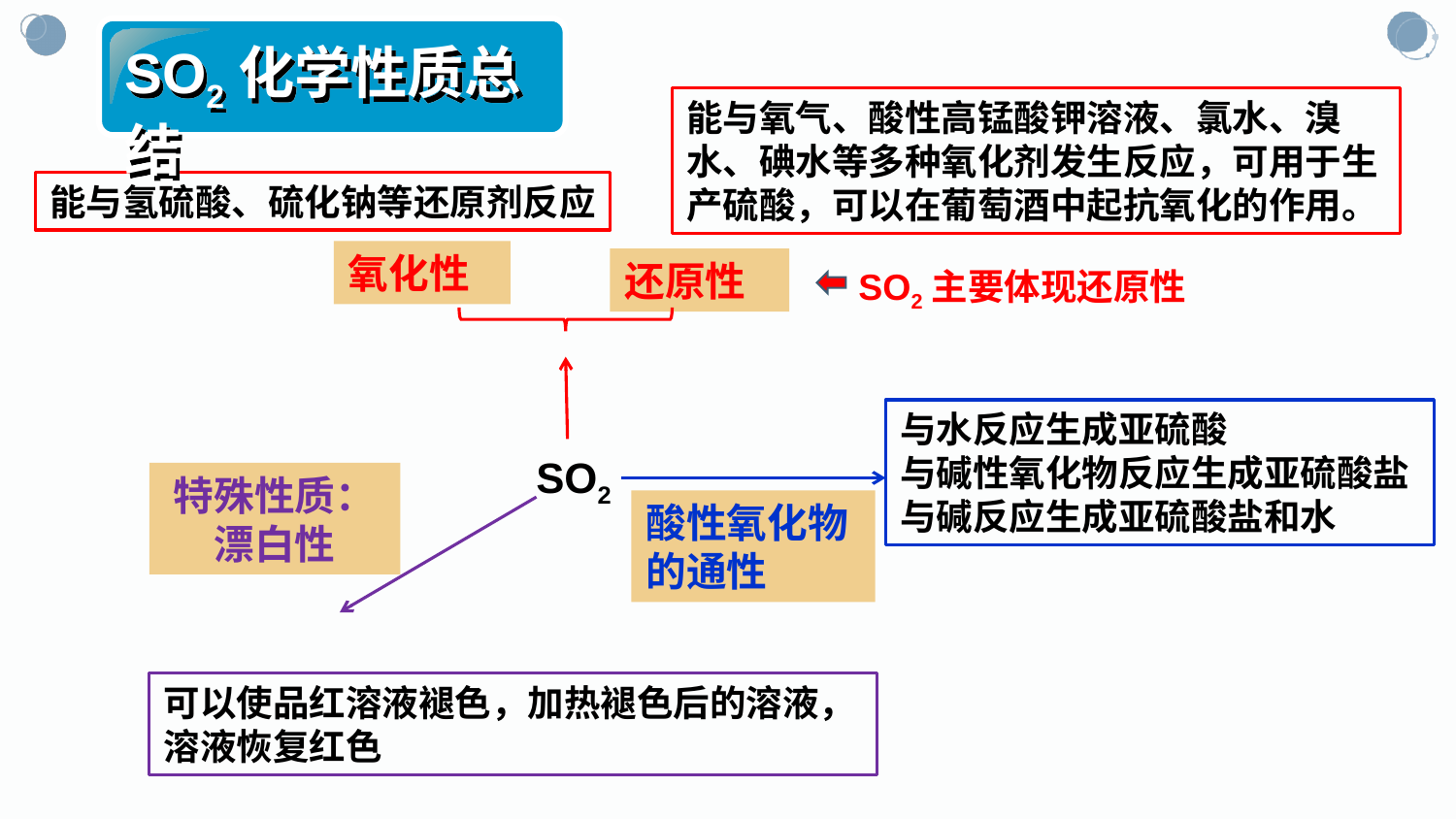

SO2化学性质总结
能与氧气、酸性高锰酸钾溶液、氯水、溴水、碘水等多种氧化剂发生反应，可用于生产硫酸，可以在葡萄酒中起抗氧化的作用。
能与氢硫酸、硫化钠等还原剂反应

氧化性
还原性
SO2主要体现还原性

与水反应生成亚硫酸
与碱性氧化物反应生成亚硫酸盐
与碱反应生成亚硫酸盐和水
SO2
特殊性质：漂白性
酸性氧化物的通性
可以使品红溶液褪色，加热褪色后的溶液，溶液恢复红色